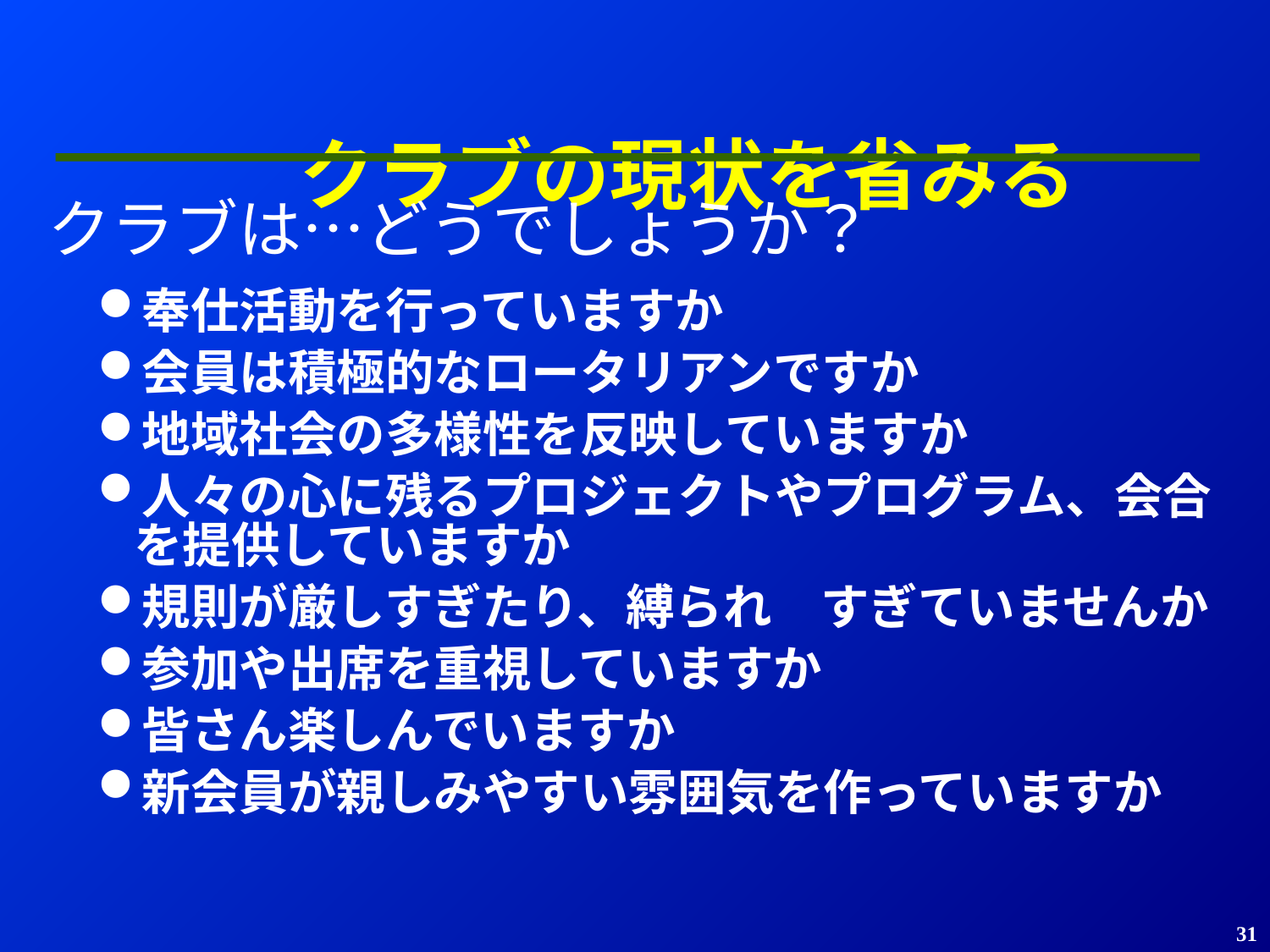

クラブの現状を省みる

クラブは…どうでしょうか？
奉仕活動を行っていますか
会員は積極的なロータリアンですか
地域社会の多様性を反映していますか
人々の心に残るプロジェクトやプログラム、会合を提供していますか
規則が厳しすぎたり、縛られ　すぎていませんか
参加や出席を重視していますか
皆さん楽しんでいますか
新会員が親しみやすい雰囲気を作っていますか

31